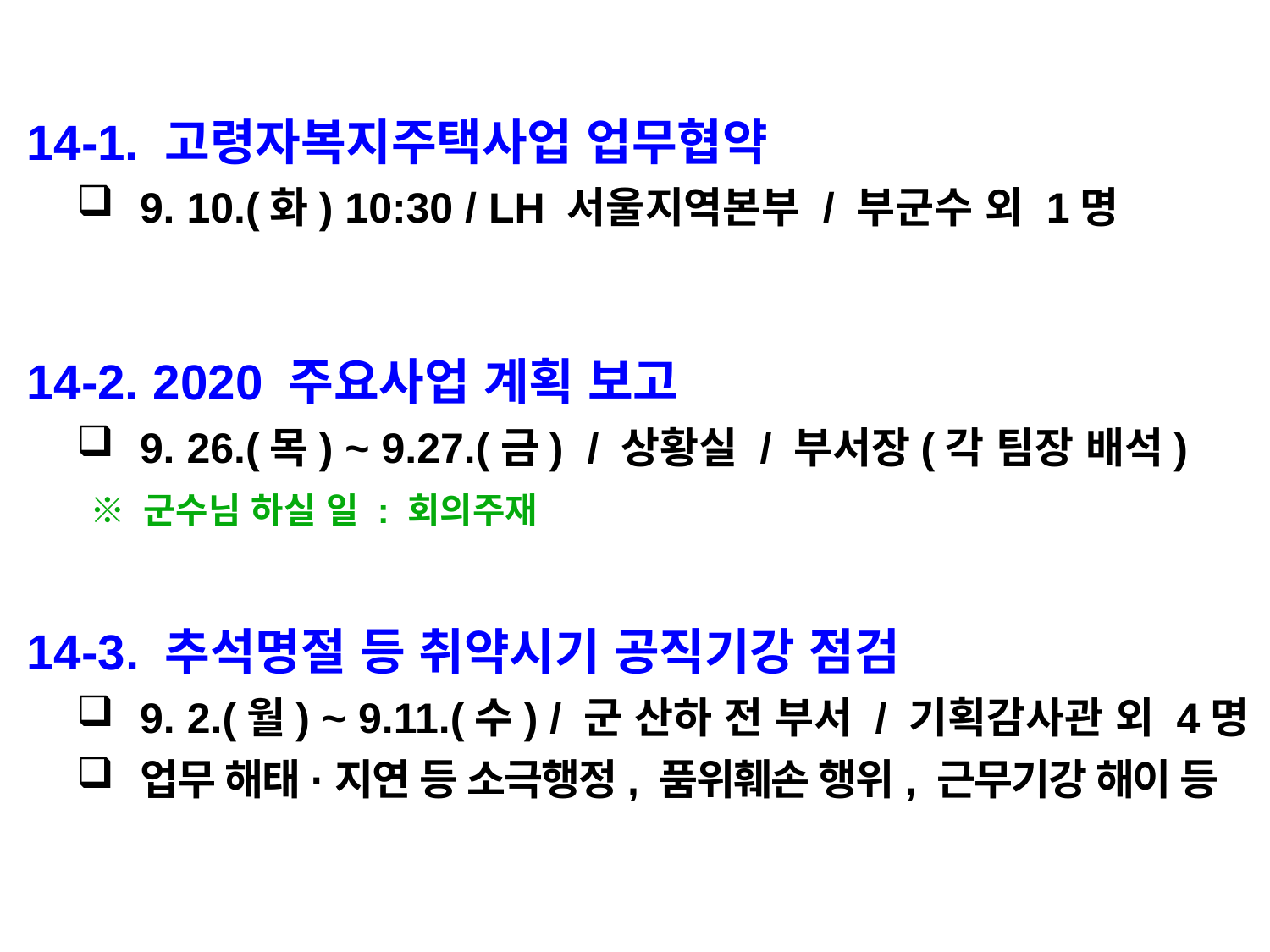

14-1. 고령자복지주택사업 업무협약
9. 10.(화) 10:30 / LH 서울지역본부 / 부군수 외 1명

 14-2. 2020 주요사업 계획 보고
9. 26.(목) ~ 9.27.(금)  / 상황실 / 부서장(각 팀장 배석)
 ※ 군수님 하실 일 : 회의주재

 14-3. 추석명절 등 취약시기 공직기강 점검
9. 2.(월) ~ 9.11.(수) / 군 산하 전 부서 / 기획감사관 외 4명
업무 해태·지연 등 소극행정, 품위훼손 행위, 근무기강 해이 등